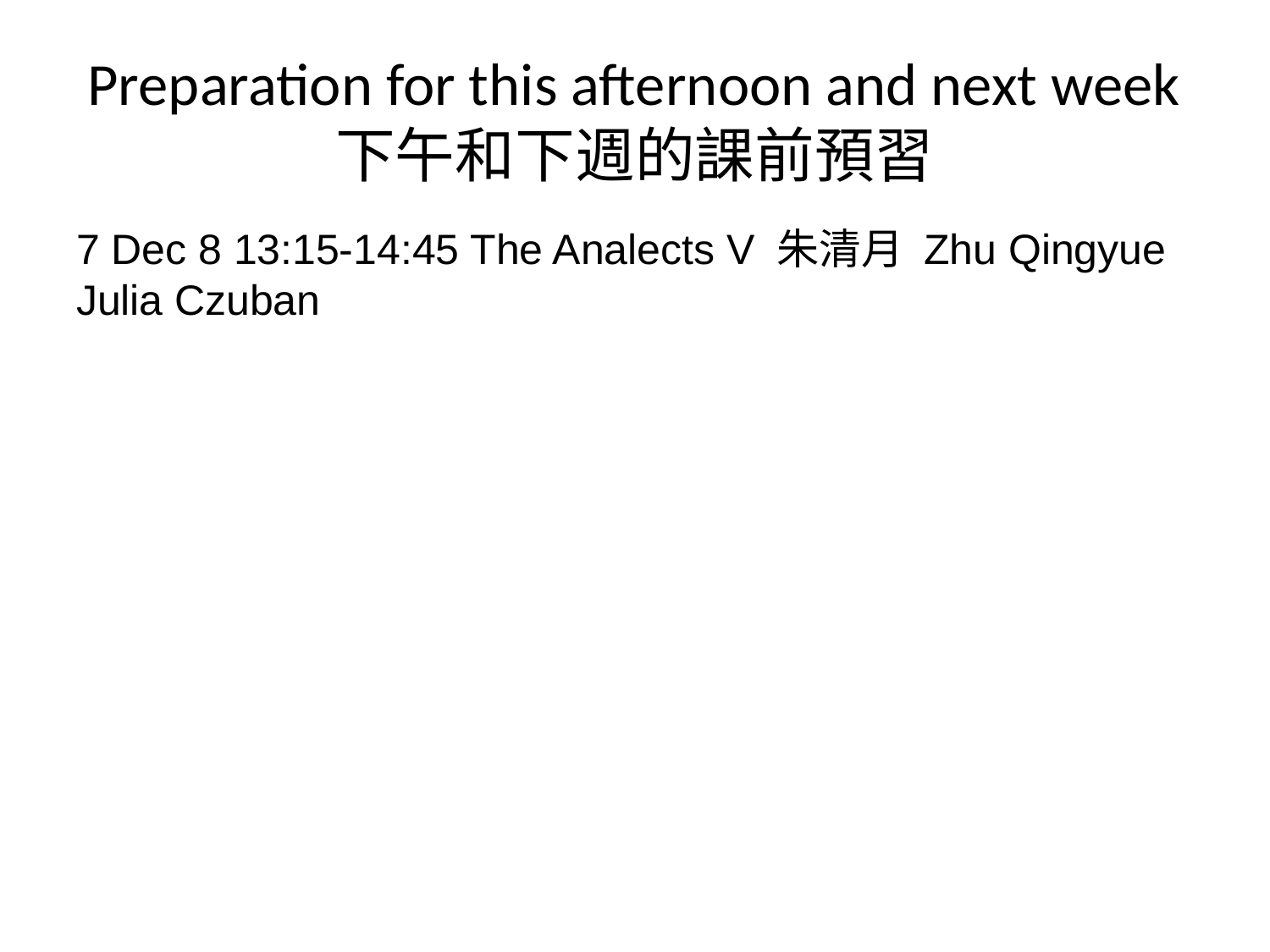

# Preparation for this afternoon and next week 下午和下週的課前預習
7 Dec 8 13:15-14:45 The Analects V 朱清月 Zhu Qingyue Julia Czuban